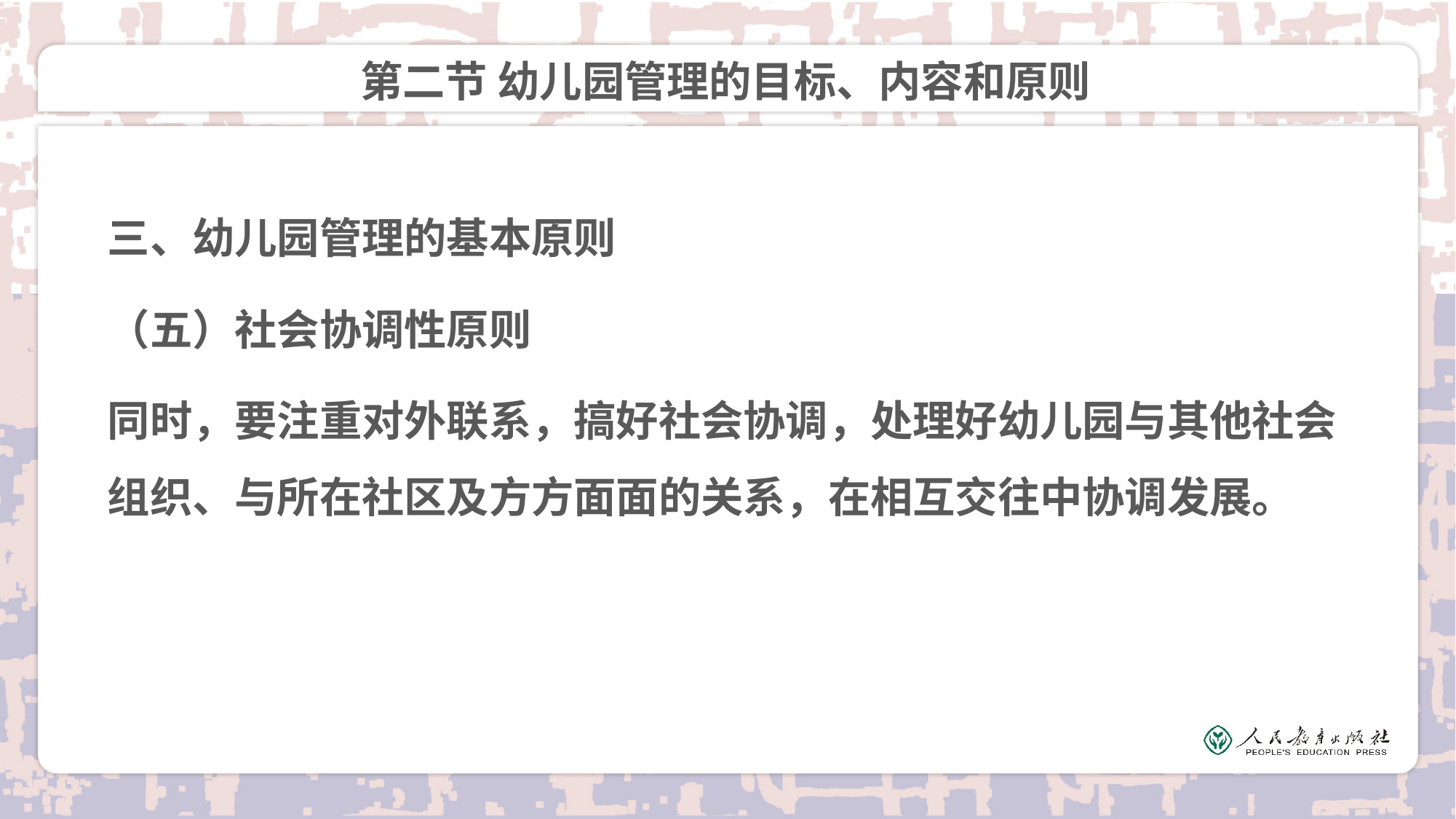

# 第二节 幼儿园管理的目标、内容和原则
三、幼儿园管理的基本原则
（五）社会协调性原则
同时，要注重对外联系，搞好社会协调，处理好幼儿园与其他社会组织、与所在社区及方方面面的关系，在相互交往中协调发展。